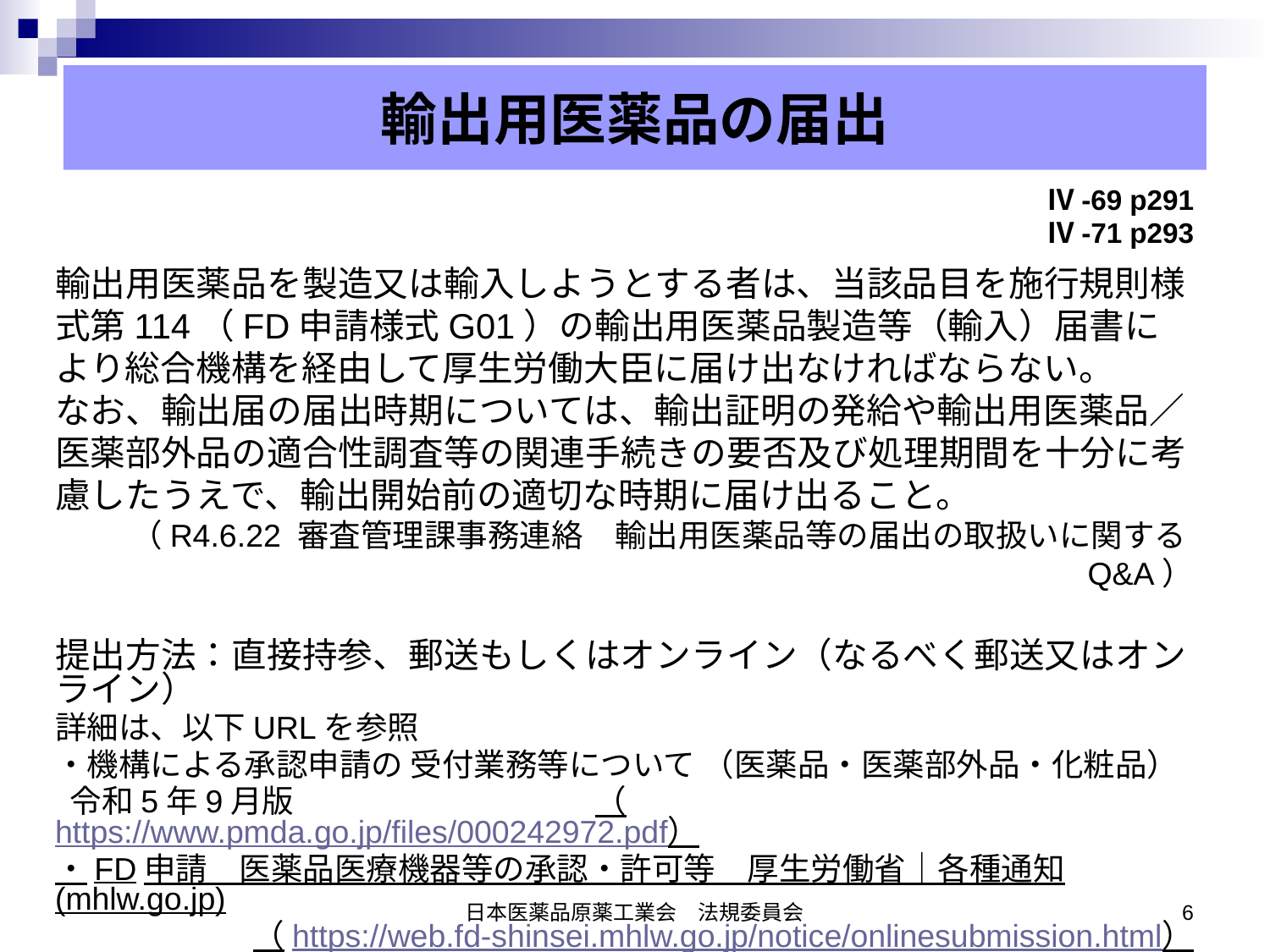

輸出用医薬品の届出
　Ⅳ-69 p291
　Ⅳ-71 p293
輸出用医薬品を製造又は輸入しようとする者は、当該品目を施行規則様式第114（FD申請様式G01）の輸出用医薬品製造等（輸入）届書により総合機構を経由して厚生労働大臣に届け出なければならない。
なお、輸出届の届出時期については、輸出証明の発給や輸出用医薬品／医薬部外品の適合性調査等の関連手続きの要否及び処理期間を十分に考慮したうえで、輸出開始前の適切な時期に届け出ること。
（R4.6.22 審査管理課事務連絡　輸出用医薬品等の届出の取扱いに関するQ&A）

提出方法：直接持参、郵送もしくはオンライン（なるべく郵送又はオンライン）
詳細は、以下URLを参照
・機構による承認申請の 受付業務等について （医薬品・医薬部外品・化粧品）
 令和5年9月版		　　　　　（https://www.pmda.go.jp/files/000242972.pdf）
・FD申請　医薬品医療機器等の承認・許可等　厚生労働省｜各種通知 (mhlw.go.jp)
（https://web.fd-shinsei.mhlw.go.jp/notice/onlinesubmission.html）
日本医薬品原薬工業会　法規委員会
6